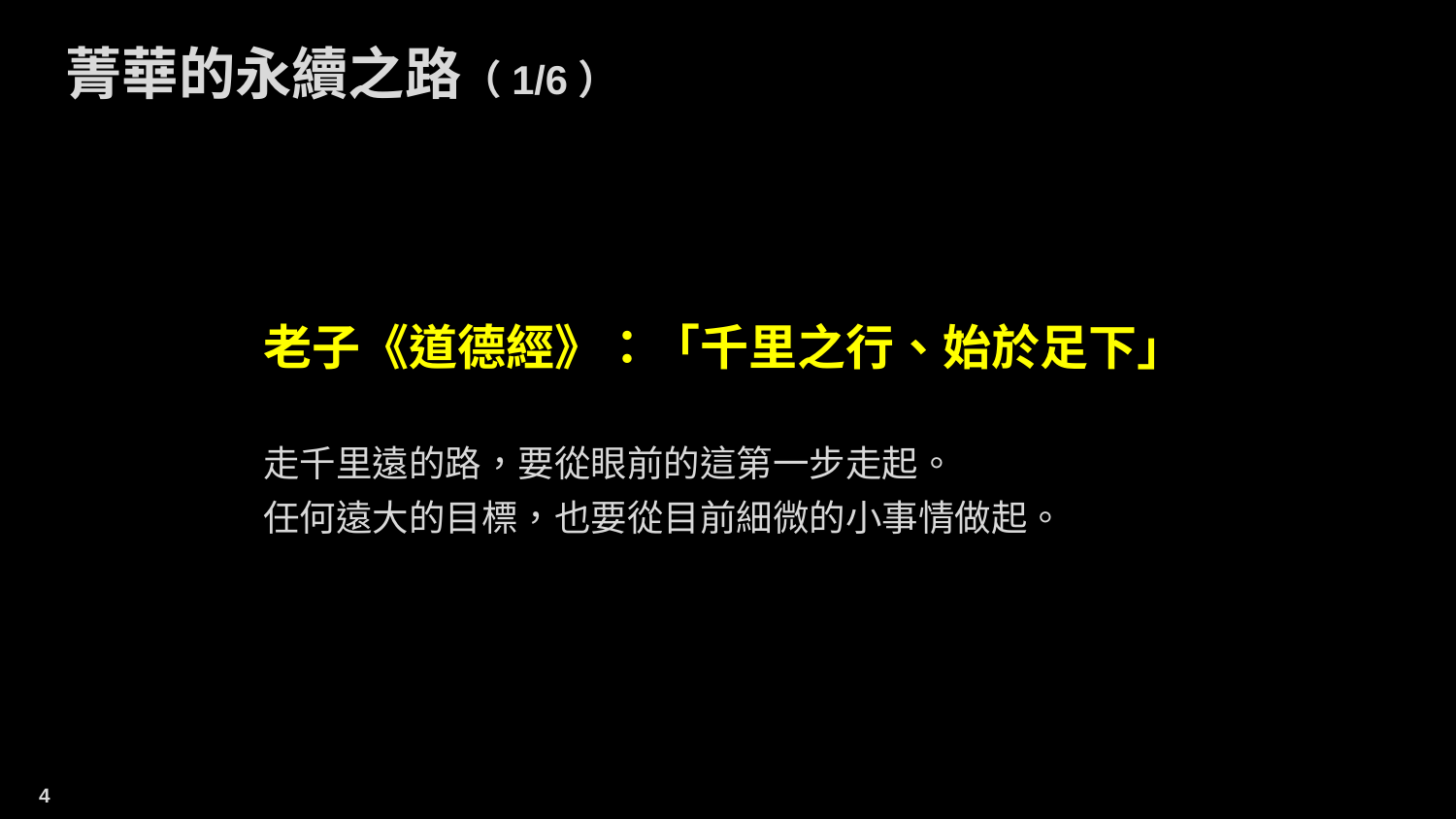

菁華的永續之路（1/6）
老子《道德經》：「千里之行、始於足下」

走千里遠的路，要從眼前的這第一步走起。
任何遠大的目標，也要從目前細微的小事情做起。
4